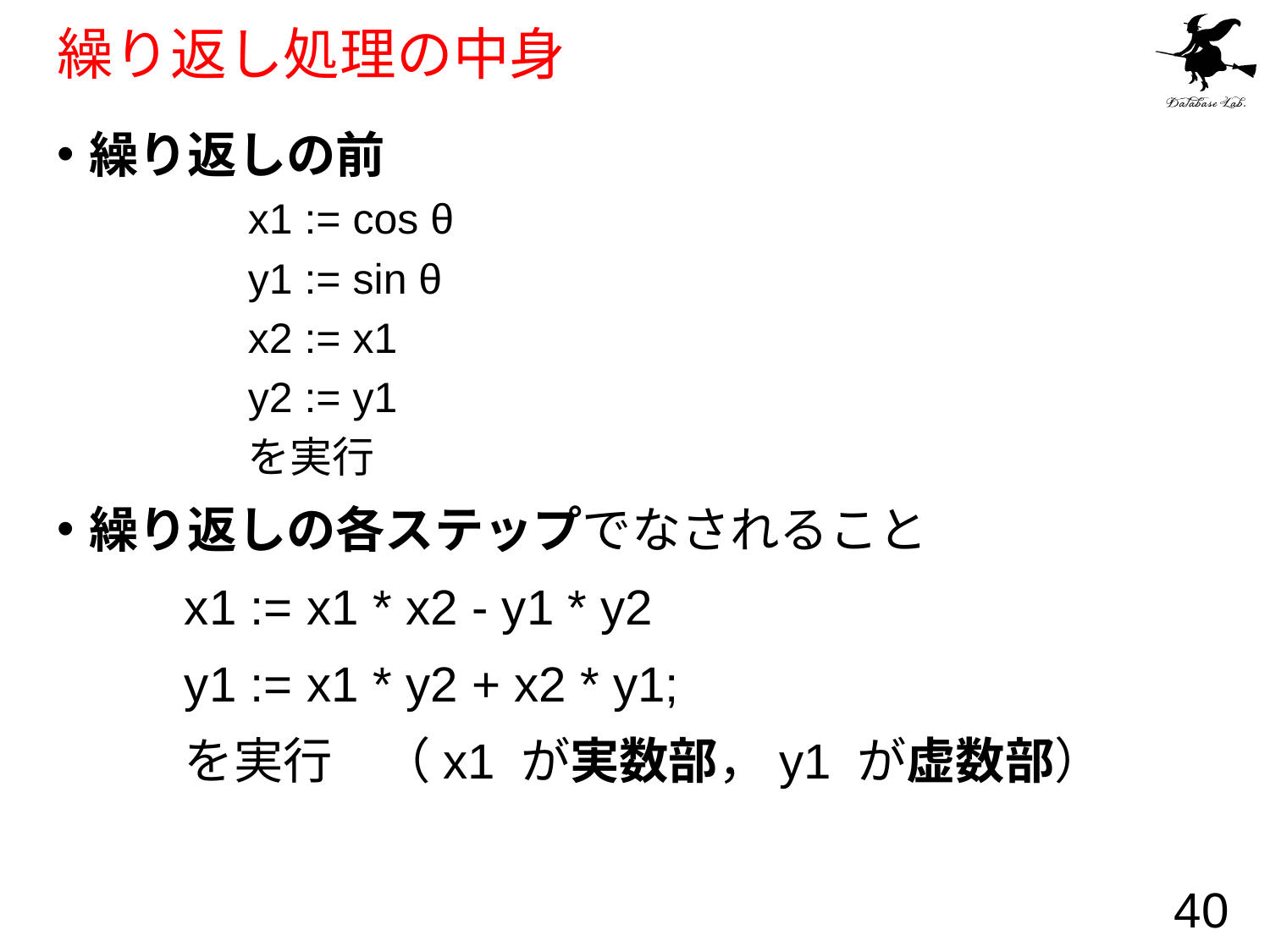

# 繰り返し処理の中身
繰り返しの前
	x1 := cos θ
	y1 := sin θ
	x2 := x1
	y2 := y1
	を実行
繰り返しの各ステップでなされること
	x1 := x1 * x2 - y1 * y2
	y1 := x1 * y2 + x2 * y1;
	を実行　（x1 が実数部，y1 が虚数部）

40